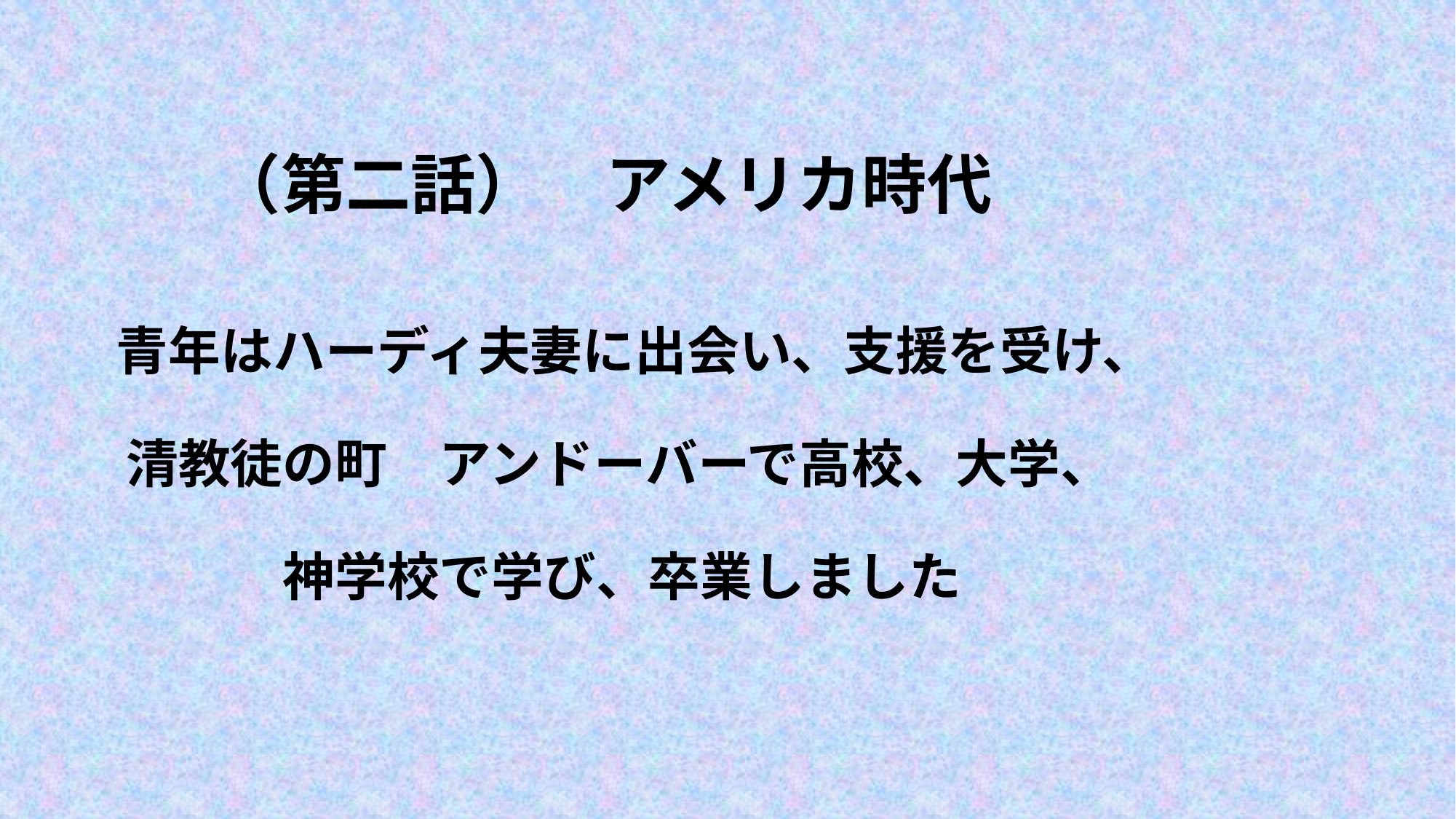

# （第二話）　アメリカ時代 　　青年はハーディ夫妻に出会い、支援を受け、 　　清教徒の町　アンドーバーで高校、大学、 　　　　　神学校で学び、卒業しました